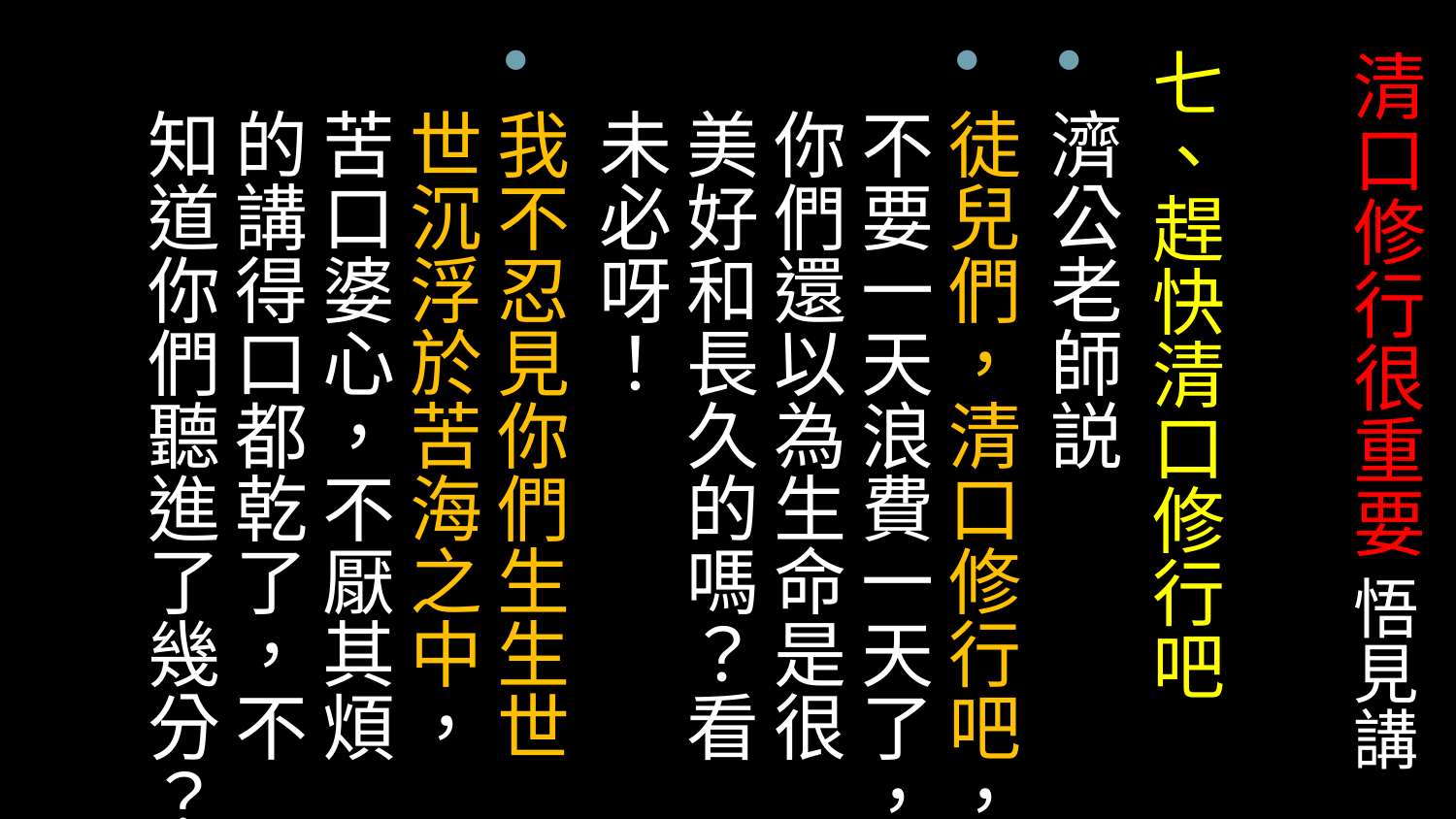

七、趕快清口修行吧
濟公老師説
徒兒們，清口修行吧，不要一天浪費一天了，你們還以為生命是很美好和長久的嗎？看未必呀！
我不忍見你們生生世世沉浮於苦海之中，苦口婆心，不厭其煩的講得口都乾了，不知道你們聽進了幾分？

# 清口修行很重要 悟見講